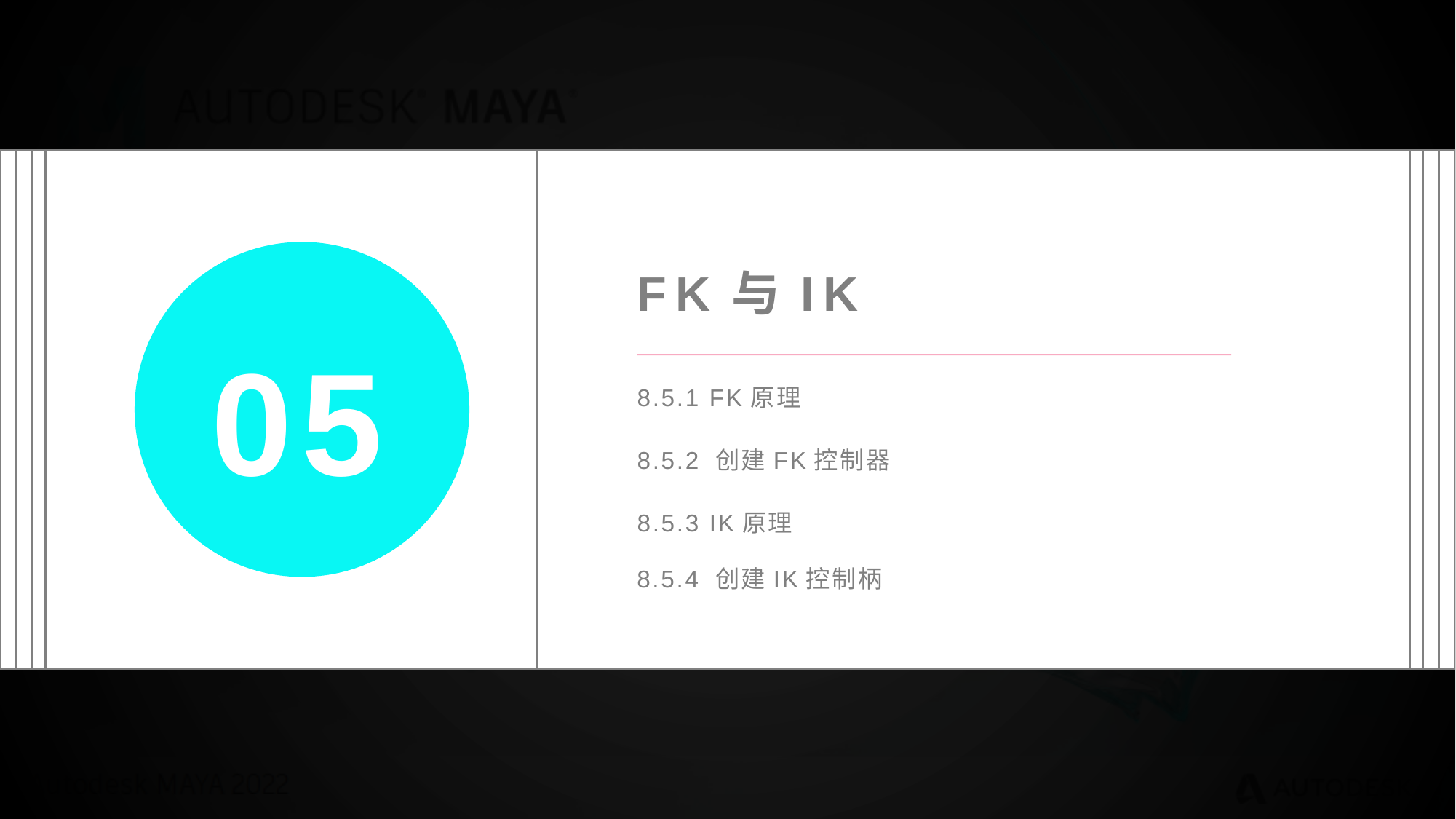

FK与IK
05
8.5.1 FK原理
8.5.2 创建FK控制器
8.5.3 IK原理
8.5.4 创建IK控制柄